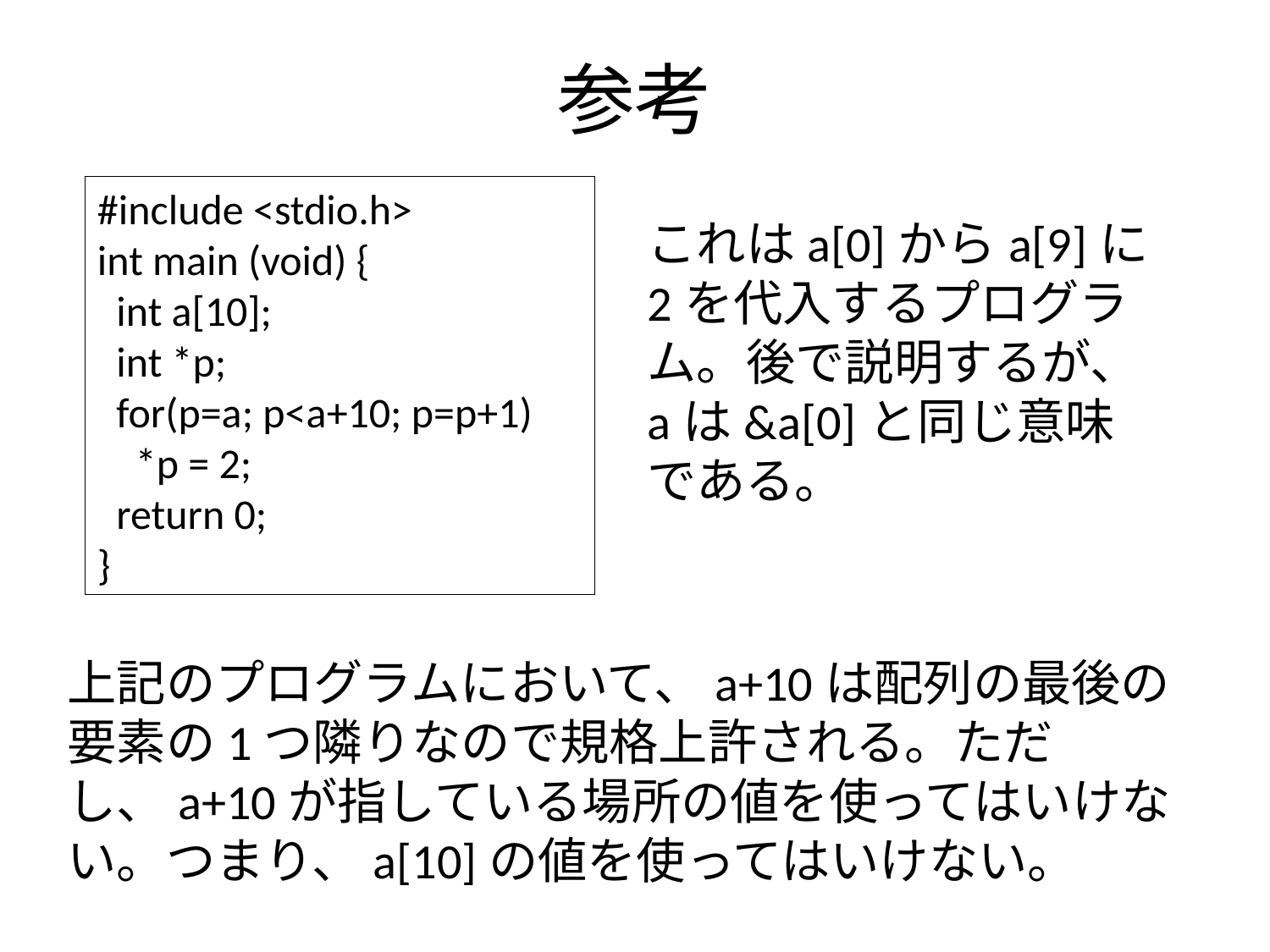

# 参考
#include <stdio.h>
int main (void) {
  int a[10];
  int *p;
  for(p=a; p<a+10; p=p+1)
    *p = 2;
  return 0;
}
これはa[0]からa[9]に2を代入するプログラム。後で説明するが、aは&a[0]と同じ意味である。
上記のプログラムにおいて、a+10は配列の最後の要素の1つ隣りなので規格上許される。ただし、a+10が指している場所の値を使ってはいけない。つまり、a[10]の値を使ってはいけない。